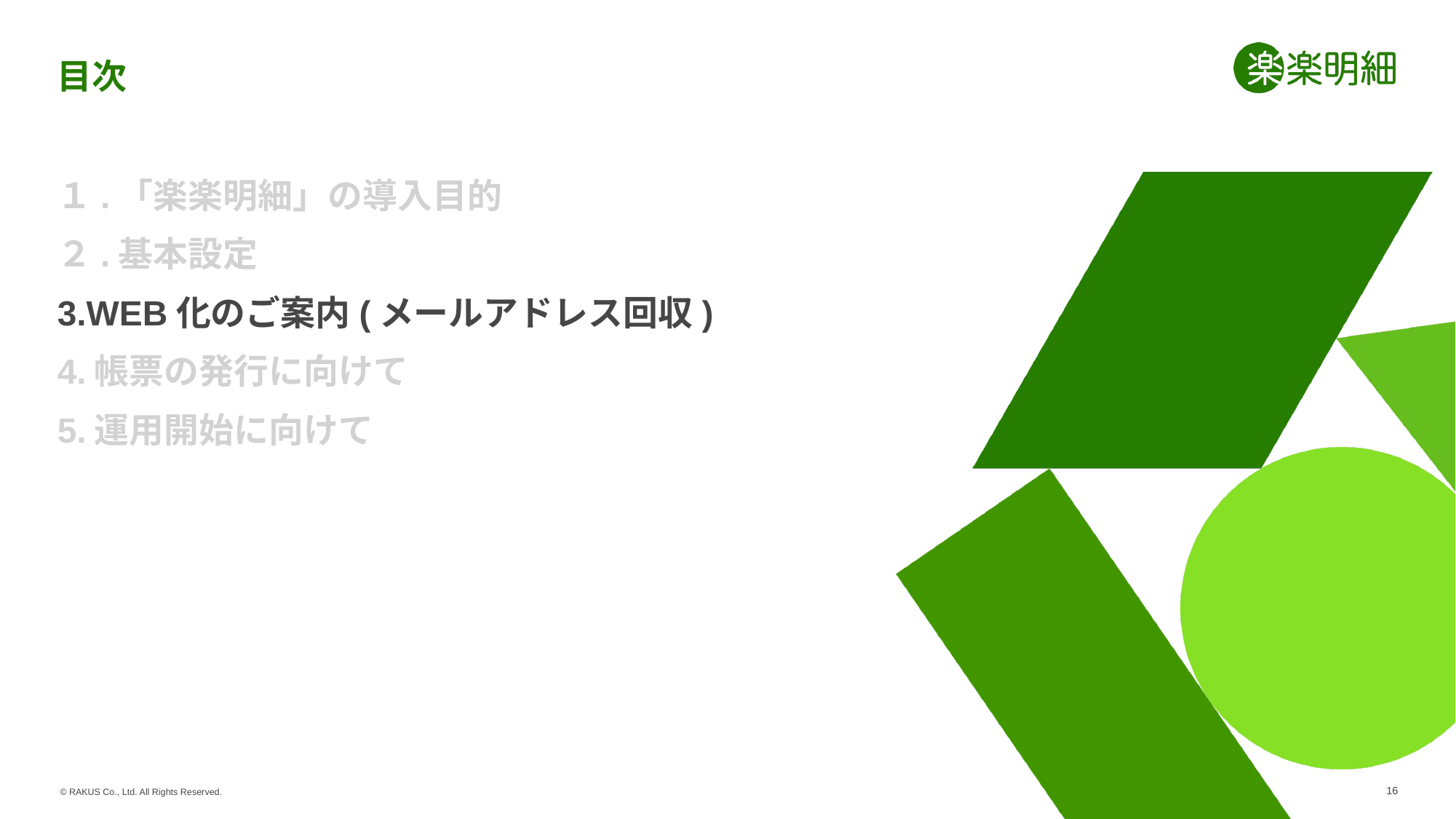

【資料作成担当者様へ】
説明会用の目次スライドとなります。
必要に応じて修正または削除してください。
# 目次
１.「楽楽明細」の導入目的
２.基本設定
3.WEB化のご案内(メールアドレス回収)
4.帳票の発行に向けて
5.運用開始に向けて
16